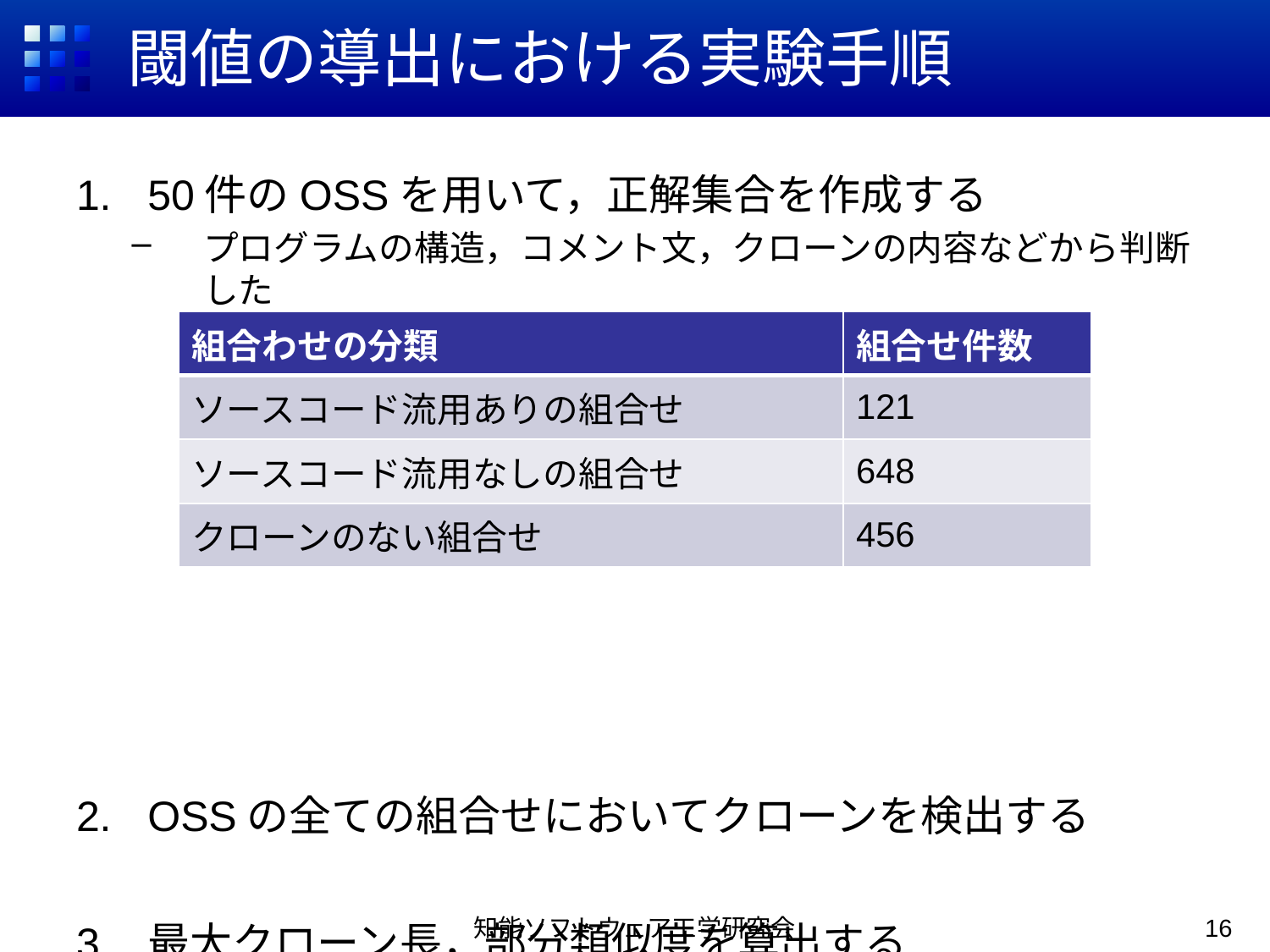

# 閾値の導出における実験手順
50件のOSSを用いて，正解集合を作成する
プログラムの構造，コメント文，クローンの内容などから判断した

OSSの全ての組合せにおいてクローンを検出する

最大クローン長，部分類似度を算出する

流用あり（流用なし）の適合率，再現率をそれぞれ算出する
| 組合わせの分類 | 組合せ件数 |
| --- | --- |
| ソースコード流用ありの組合せ | 121 |
| ソースコード流用なしの組合せ | 648 |
| クローンのない組合せ | 456 |
知能ソフトウェア工学研究会
16